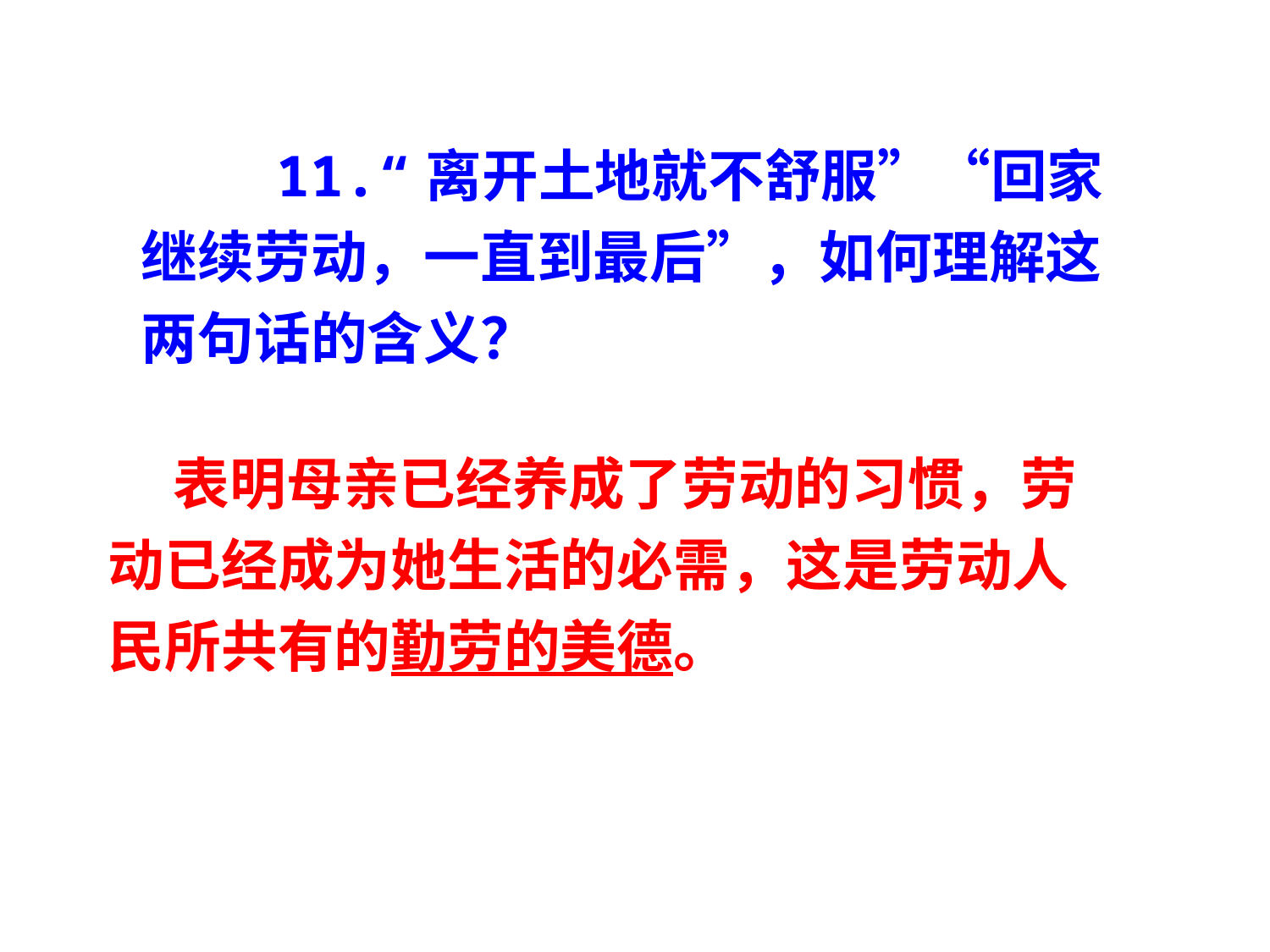

11.“离开土地就不舒服”“回家继续劳动，一直到最后”，如何理解这两句话的含义？
    表明母亲已经养成了劳动的习惯，劳动已经成为她生活的必需，这是劳动人民所共有的勤劳的美德。